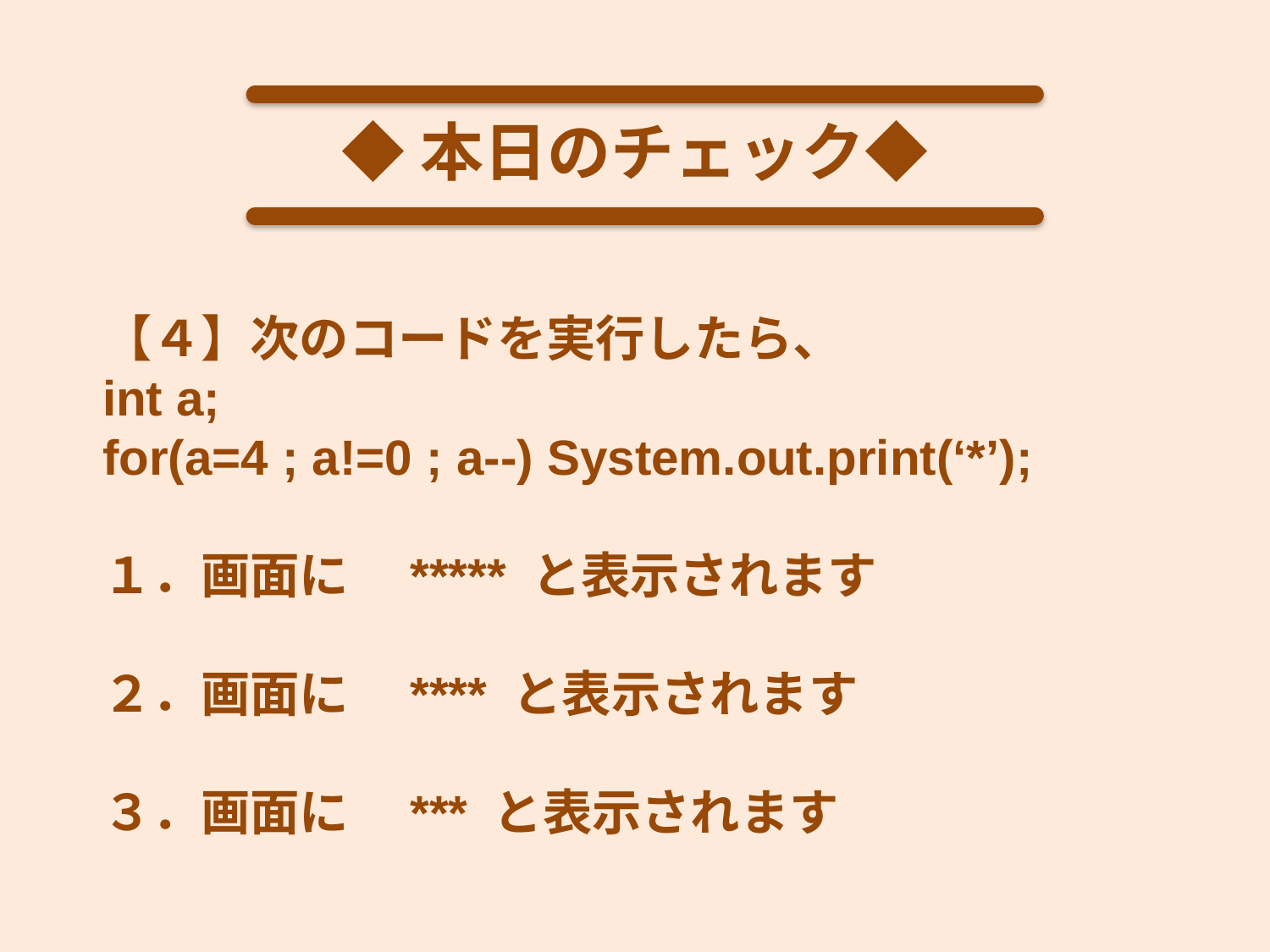

◆本日のチェック◆

【４】次のコードを実行したら、
int a;
for(a=4 ; a!=0 ; a--) System.out.print(‘*’);

１．画面に　***** と表示されます

２．画面に　**** と表示されます

３．画面に　*** と表示されます